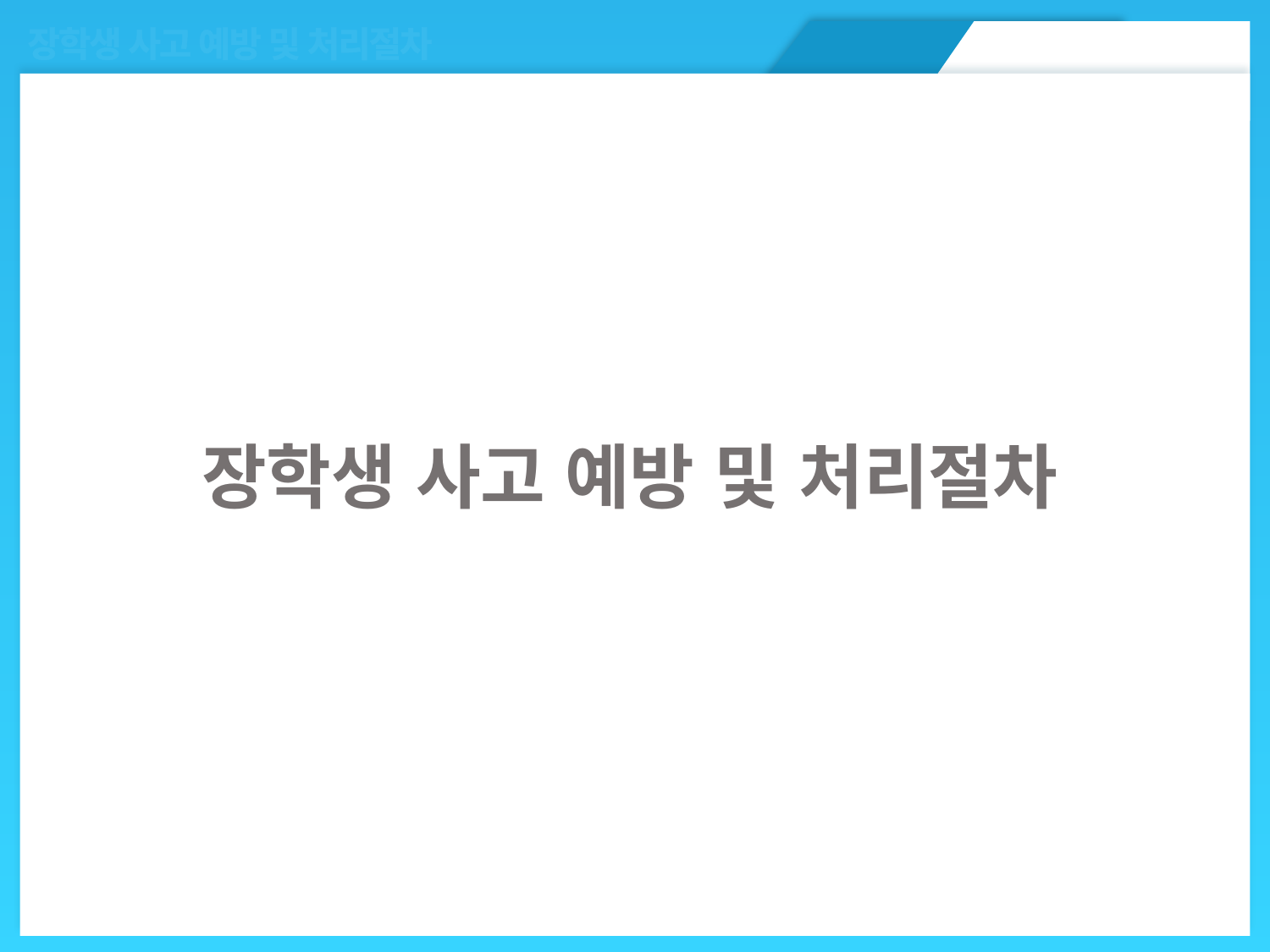

장학생 사고 예방 및 처리절차

ㅇㅁㄴㅇㄴㅇ

장학생 사고 예방 및 처리절차